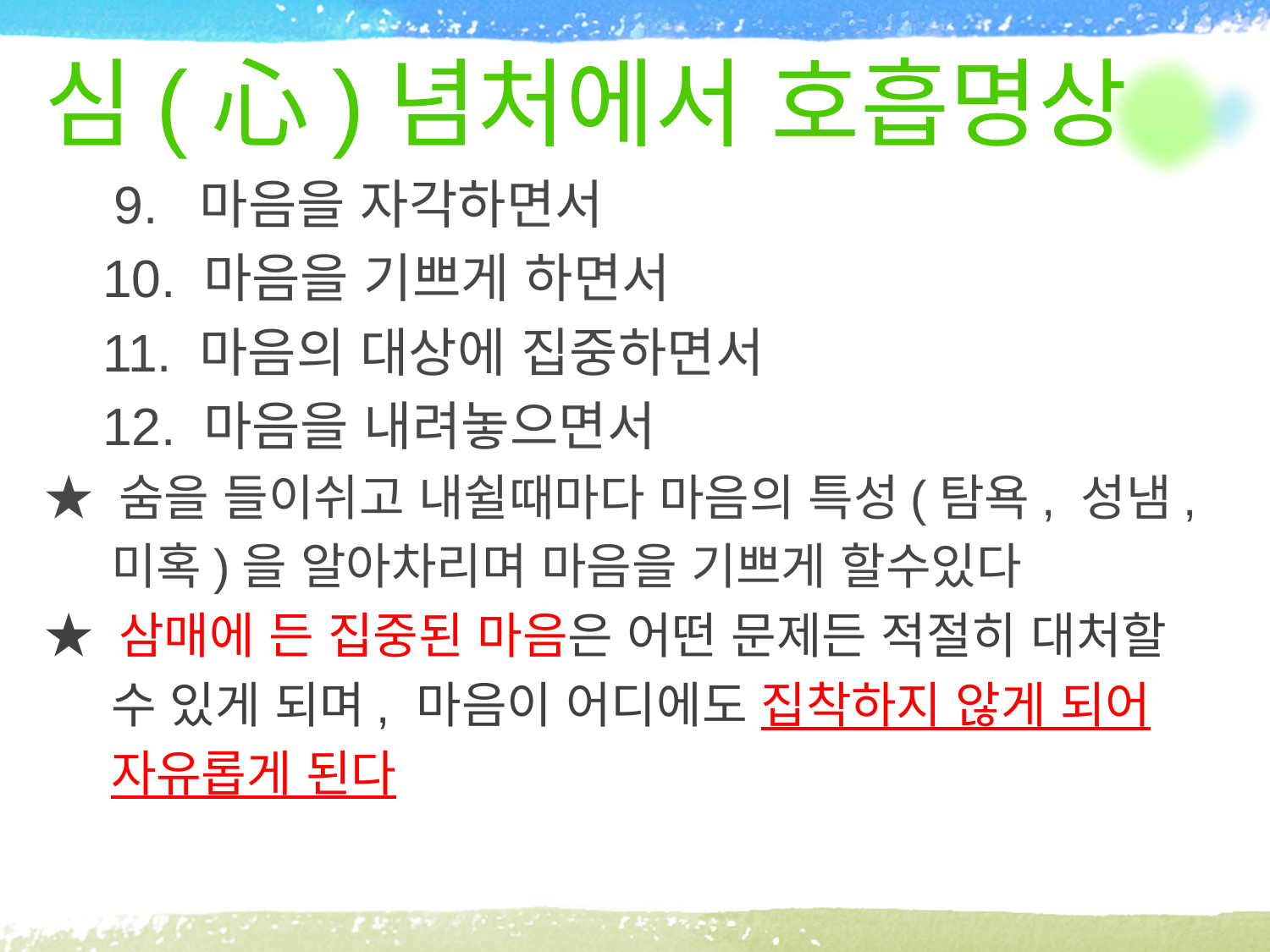

# 심(心)념처에서 호흡명상
     9.  마음을 자각하면서
    10. 마음을 기쁘게 하면서
    11. 마음의 대상에 집중하면서
    12. 마음을 내려놓으면서
★ 숨을 들이쉬고 내쉴때마다 마음의 특성(탐욕, 성냄,
    미혹)을 알아차리며 마음을 기쁘게 할수있다
★ 삼매에 든 집중된 마음은 어떤 문제든 적절히 대처할
    수 있게 되며, 마음이 어디에도 집착하지 않게 되어
    자유롭게 된다